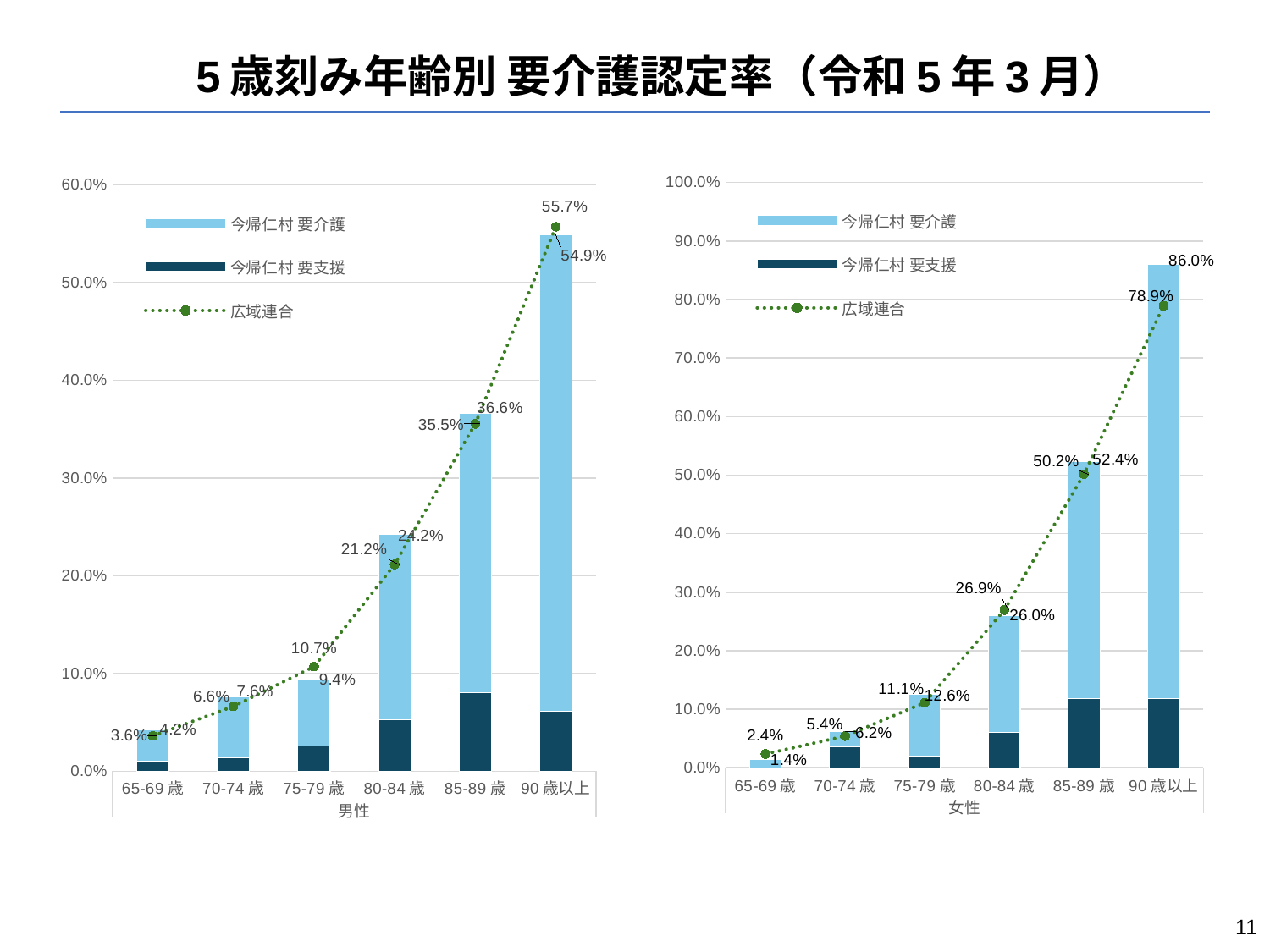

# 5歳刻み年齢別 要介護認定率（令和5年3月）

### Chart

| Category | 今帰仁村 | 今帰仁村 | 今帰仁村 | 広域連合 |
|---|---|---|---|---|
| 65-69歳 | 0.0 | 0.013623978201634876 | 0.013623978201634876 | 0.02355150989741367 |
| 70-74歳 | 0.03523035230352303 | 0.02710027100271003 | 0.06233062330623306 | 0.05404010616337364 |
| 75-79歳 | 0.020100502512562814 | 0.10552763819095476 | 0.12562814070351758 | 0.11128775834658187 |
| 80-84歳 | 0.06077348066298342 | 0.19889502762430936 | 0.2596685082872928 | 0.2694347432414953 |
| 85-89歳 | 0.1176470588235294 | 0.40588235294117647 | 0.5235294117647059 | 0.5016311946558956 |
| 90歳以上 | 0.11870503597122302 | 0.7410071942446044 | 0.8597122302158273 | 0.789311408016444 |

### Chart

| Category | 今帰仁村 | 今帰仁村 | 今帰仁村 | 広域連合 |
|---|---|---|---|---|
| 65-69歳 | 0.010570824524312896 | 0.03171247357293869 | 0.042283298097251586 | 0.03602246267634571 |
| 70-74歳 | 0.013618677042801557 | 0.0622568093385214 | 0.07587548638132294 | 0.0663187195546277 |
| 75-79歳 | 0.02553191489361702 | 0.06808510638297872 | 0.09361702127659574 | 0.10691144708423328 |
| 80-84歳 | 0.05263157894736842 | 0.18947368421052632 | 0.2421052631578947 | 0.2115087935822277 |
| 85-89歳 | 0.08035714285714286 | 0.2857142857142857 | 0.36607142857142855 | 0.35543766578249336 |
| 90歳以上 | 0.06097560975609756 | 0.4878048780487805 | 0.5487804878048781 | 0.5571847507331378 |
11